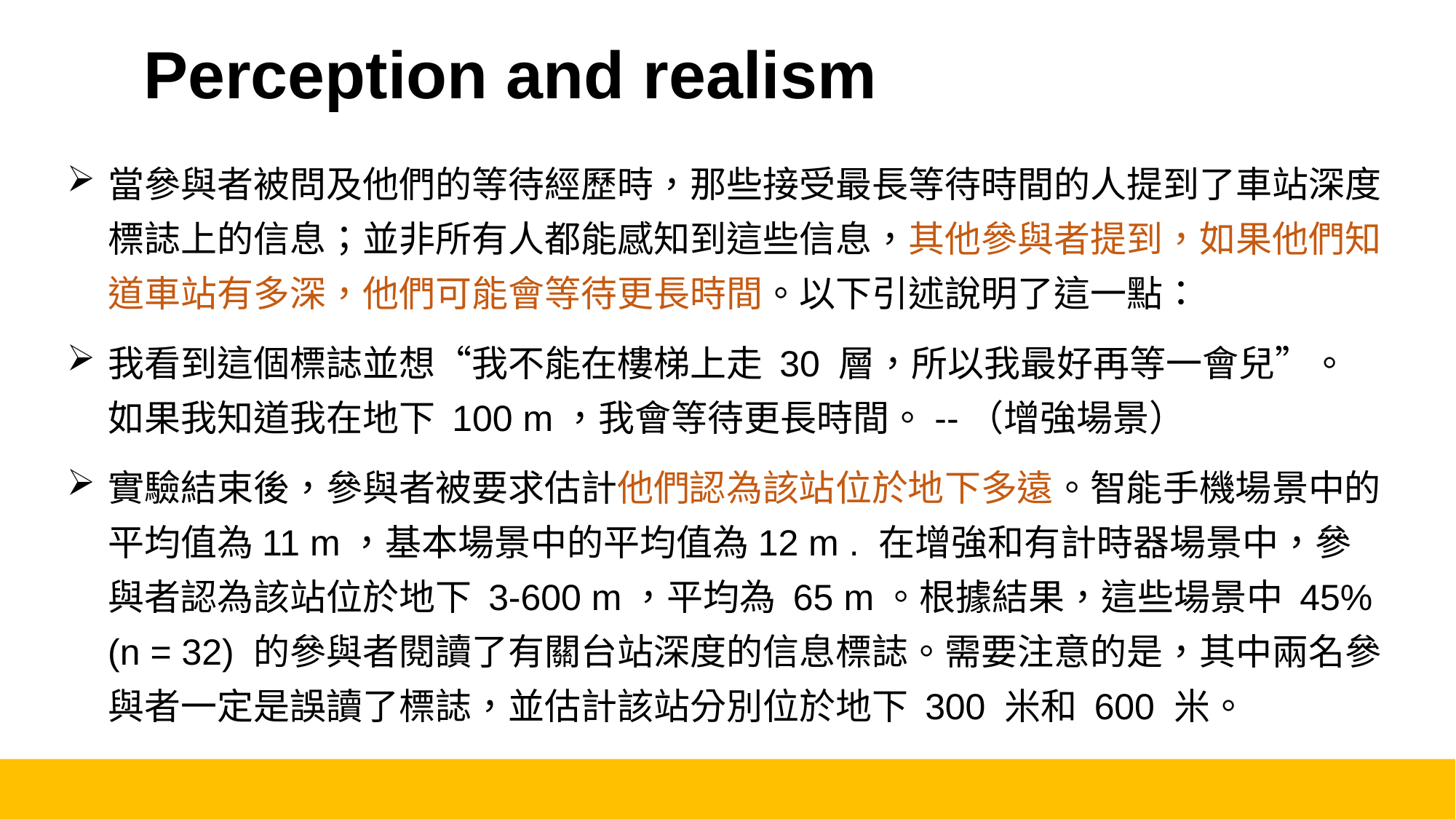

Perception and realism
當參與者被問及他們的等待經歷時，那些接受最長等待時間的人提到了車站深度標誌上的信息；並非所有人都能感知到這些信息，其他參與者提到，如果他們知道車站有多深，他們可能會等待更長時間。以下引述說明了這一點：
我看到這個標誌並想“我不能在樓梯上走 30 層，所以我最好再等一會兒”。如果我知道我在地下 100 m，我會等待更長時間。--（增強場景）
實驗結束後，參與者被要求估計他們認為該站位於地下多遠。智能手機場景中的平均值為11 m，基本場景中的平均值為12 m . 在增強和有計時器場景中，參與者認為該站位於地下 3-600 m，平均為 65 m。根據結果，這些場景中 45% (n = 32) 的參與者閱讀了有關台站深度的信息標誌。需要注意的是，其中兩名參與者一定是誤讀了標誌，並估計該站分別位於地下 300 米和 600 米。

20